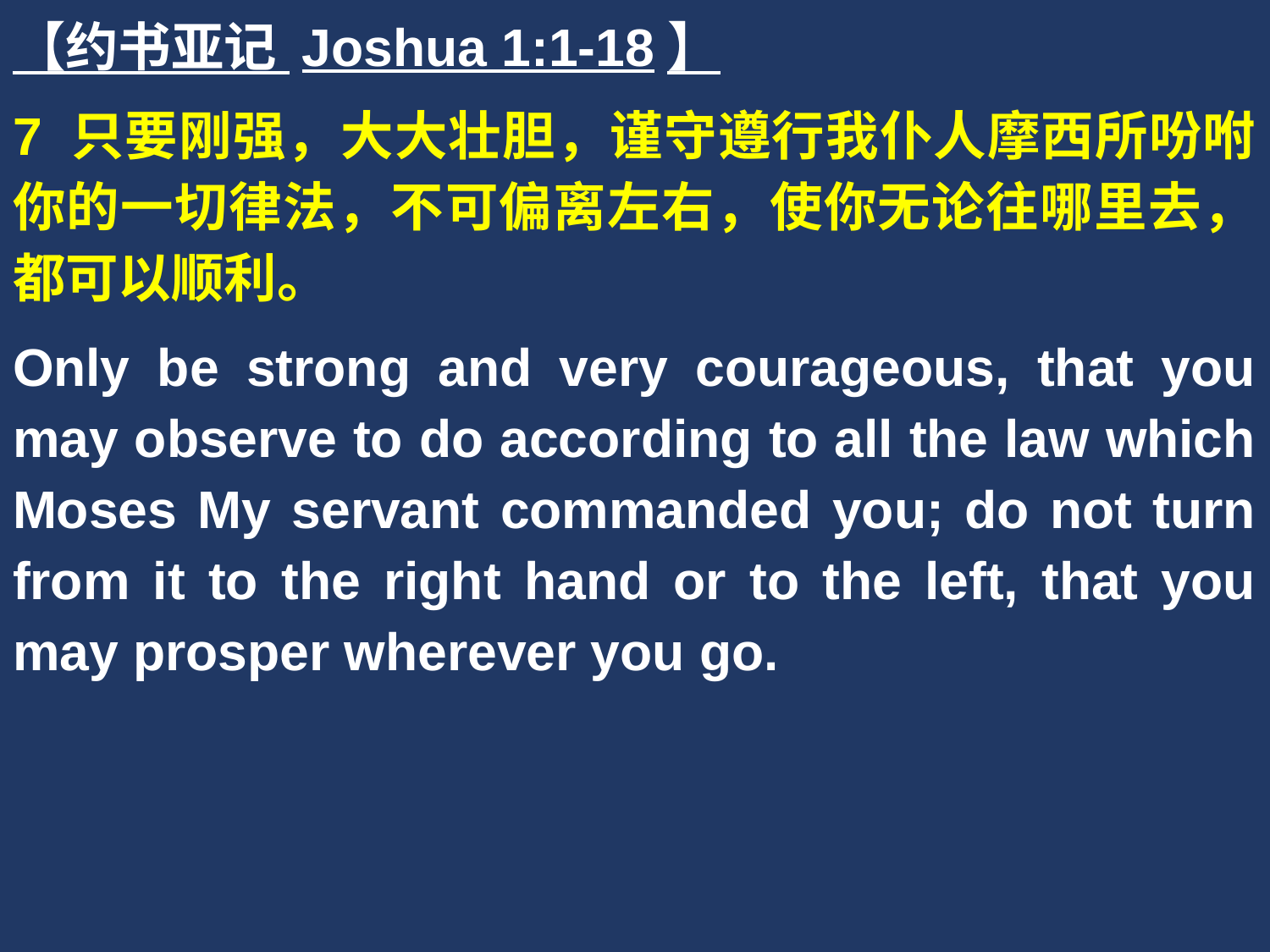

【约书亚记 Joshua 1:1-18】
7 只要刚强，大大壮胆，谨守遵行我仆人摩西所吩咐你的一切律法，不可偏离左右，使你无论往哪里去，都可以顺利。
Only be strong and very courageous, that you may observe to do according to all the law which Moses My servant commanded you; do not turn from it to the right hand or to the left, that you may prosper wherever you go.